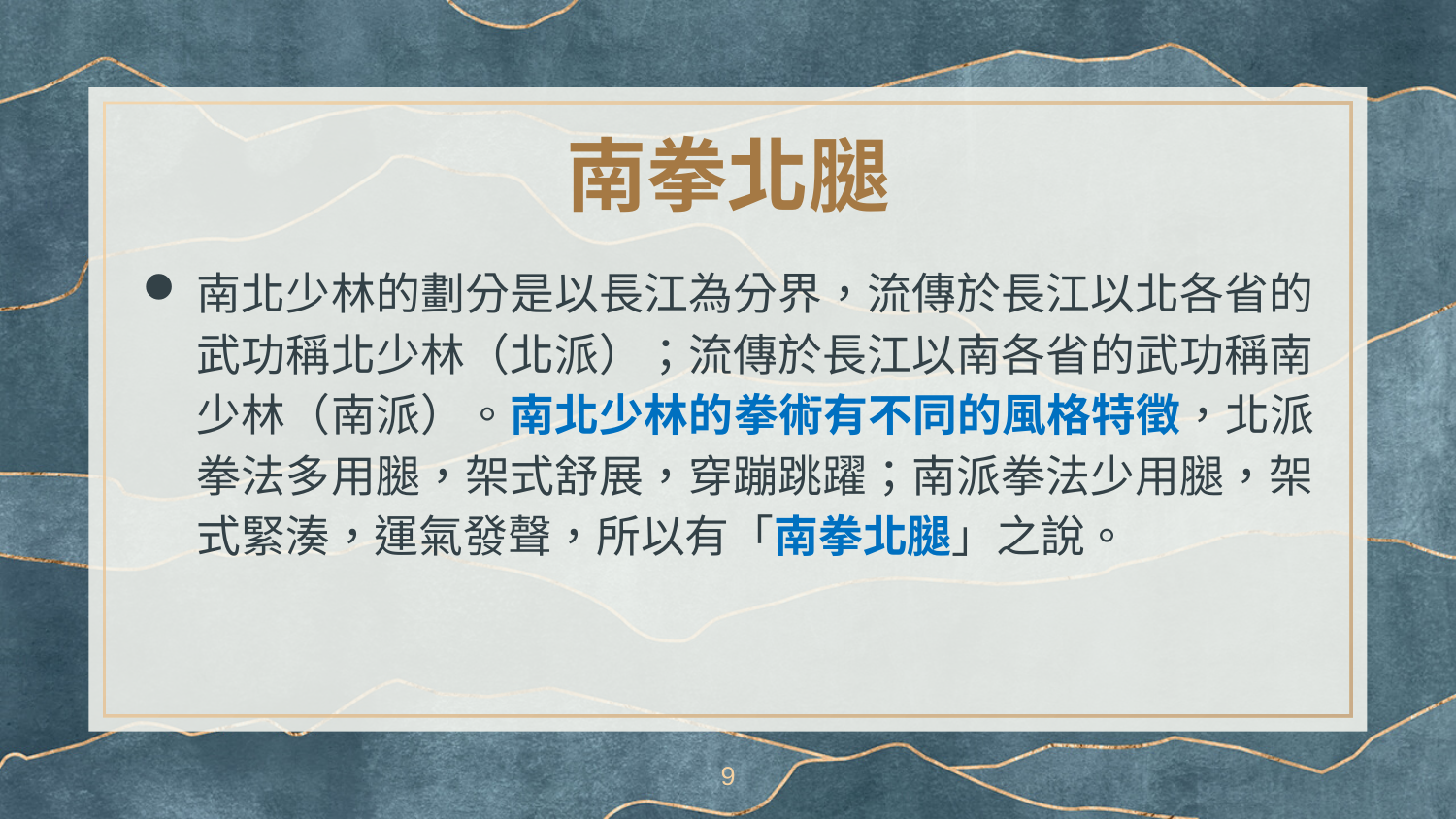

# 南拳北腿
南北少林的劃分是以長江為分界，流傳於長江以北各省的武功稱北少林（北派）；流傳於長江以南各省的武功稱南少林（南派）。南北少林的拳術有不同的風格特徵，北派拳法多用腿，架式舒展，穿蹦跳躍；南派拳法少用腿，架式緊湊，運氣發聲，所以有「南拳北腿」之說。
9